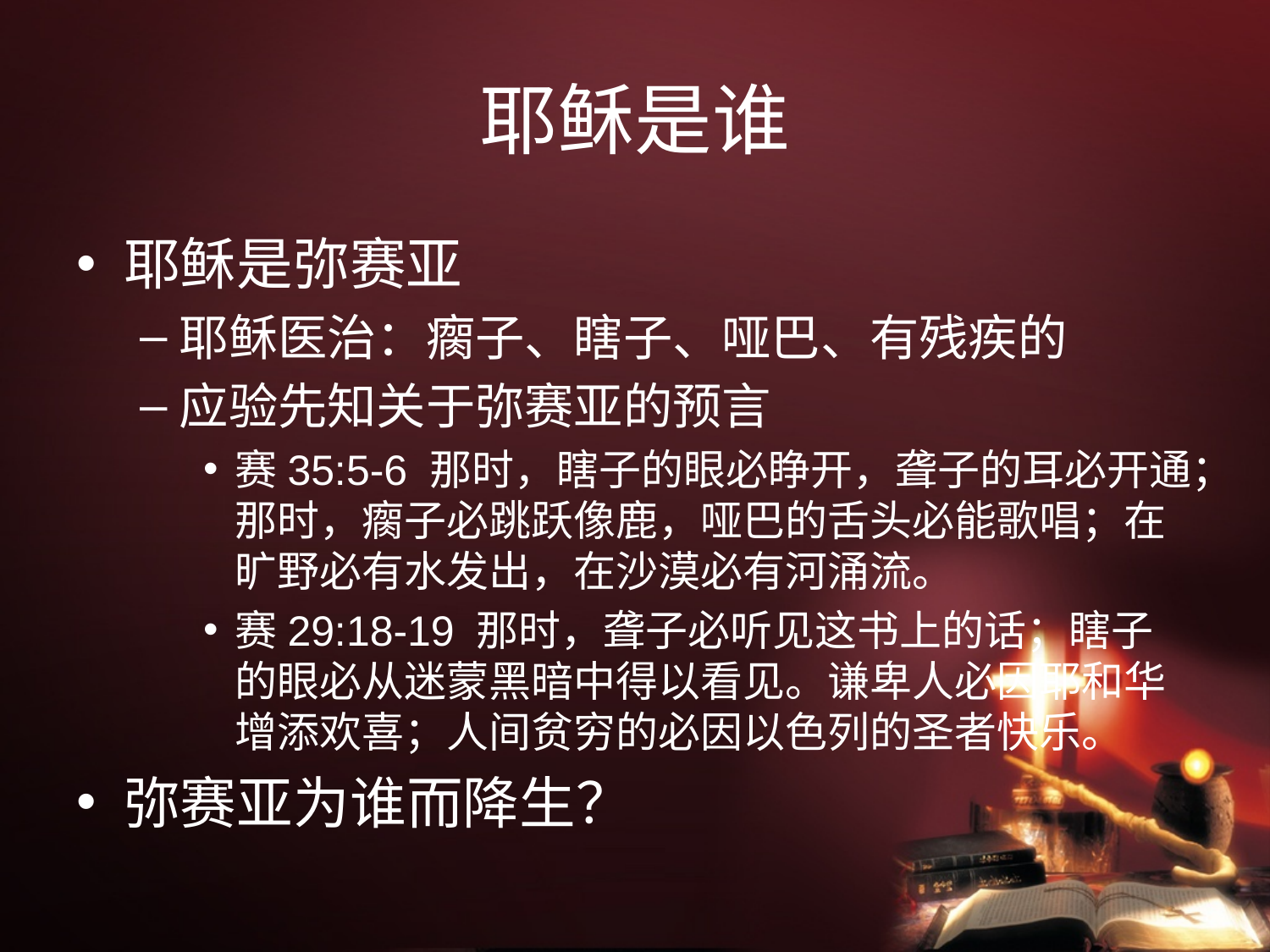

# 耶稣是谁
耶稣是弥赛亚
耶稣医治：瘸子、瞎子、哑巴、有残疾的
应验先知关于弥赛亚的预言
赛35:5-6 那时，瞎子的眼必睁开，聋子的耳必开通；那时，瘸子必跳跃像鹿，哑巴的舌头必能歌唱；在旷野必有水发出，在沙漠必有河涌流。
赛29:18-19 那时，聋子必听见这书上的话；瞎子的眼必从迷蒙黑暗中得以看见。谦卑人必因耶和华增添欢喜；人间贫穷的必因以色列的圣者快乐。
弥赛亚为谁而降生？